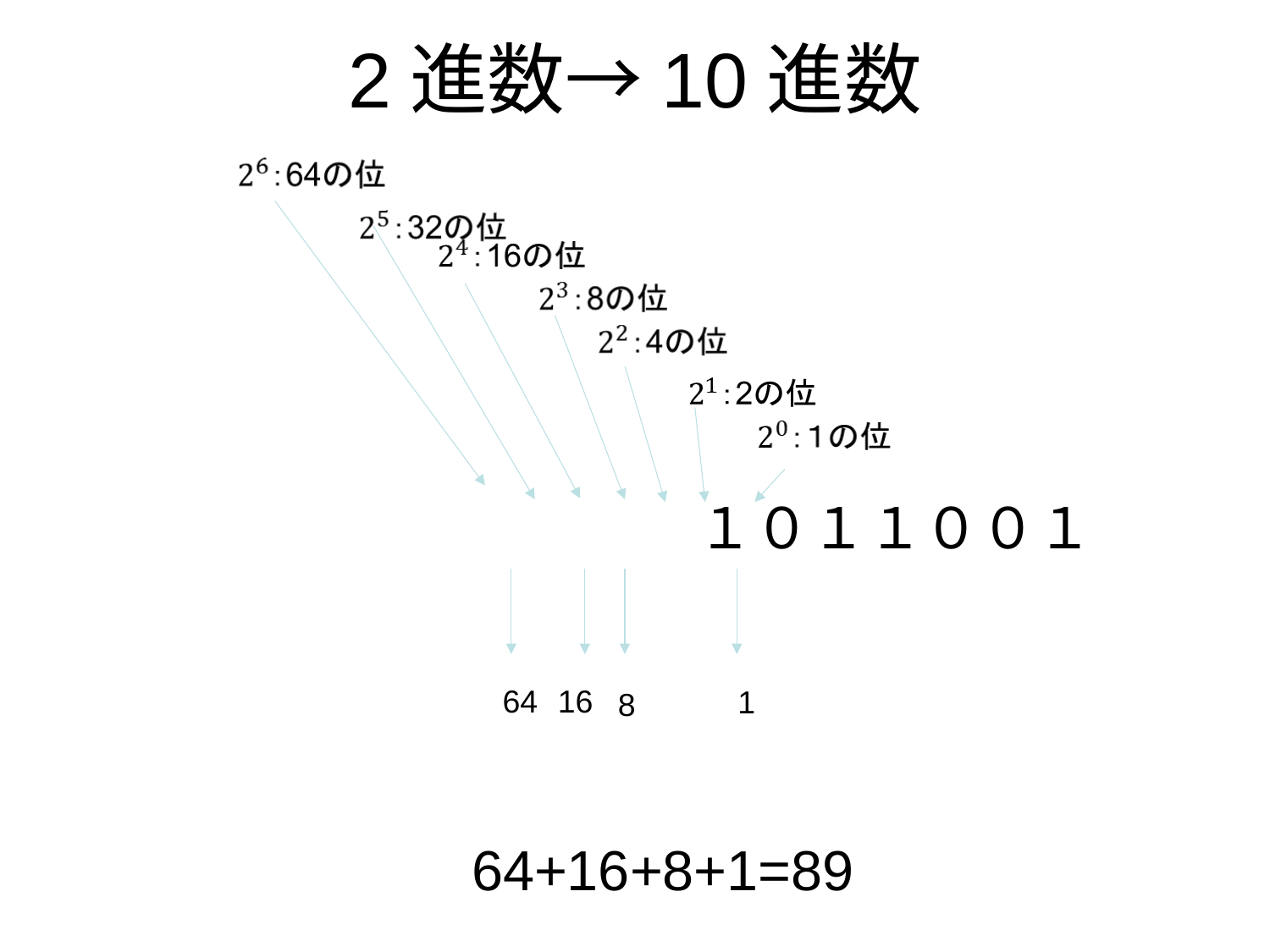

# 2進数→10進数

　　　　　　　　　　　１０１１００１

64
16
1
8
64+16+8+1=89